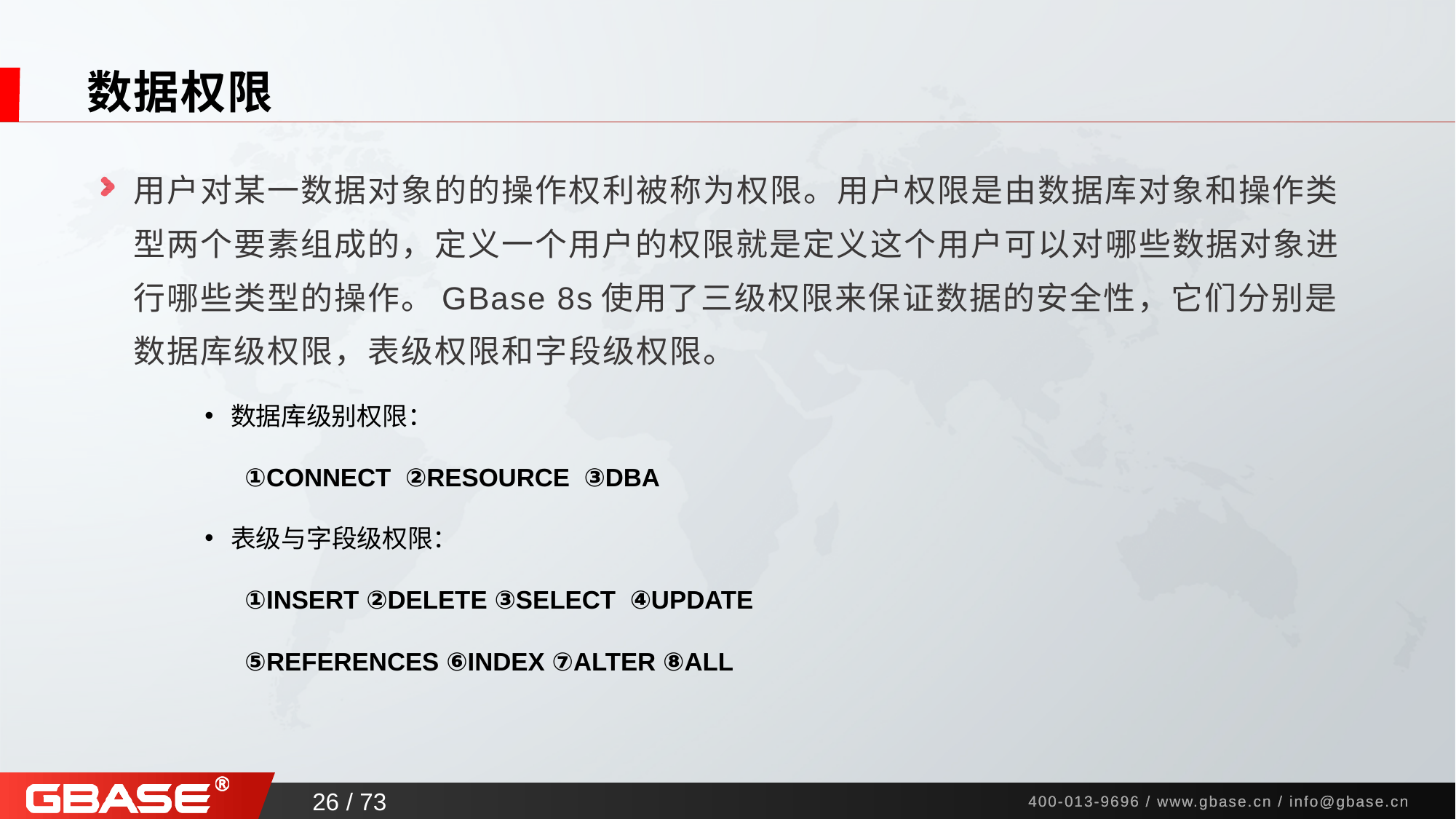

# 数据权限
用户对某一数据对象的的操作权利被称为权限。用户权限是由数据库对象和操作类型两个要素组成的，定义一个用户的权限就是定义这个用户可以对哪些数据对象进行哪些类型的操作。GBase 8s使用了三级权限来保证数据的安全性，它们分别是数据库级权限，表级权限和字段级权限。
数据库级别权限：
  ①CONNECT  ②RESOURCE  ③DBA
表级与字段级权限：
  ①INSERT ②DELETE ③SELECT  ④UPDATE
  ⑤REFERENCES ⑥INDEX ⑦ALTER ⑧ALL